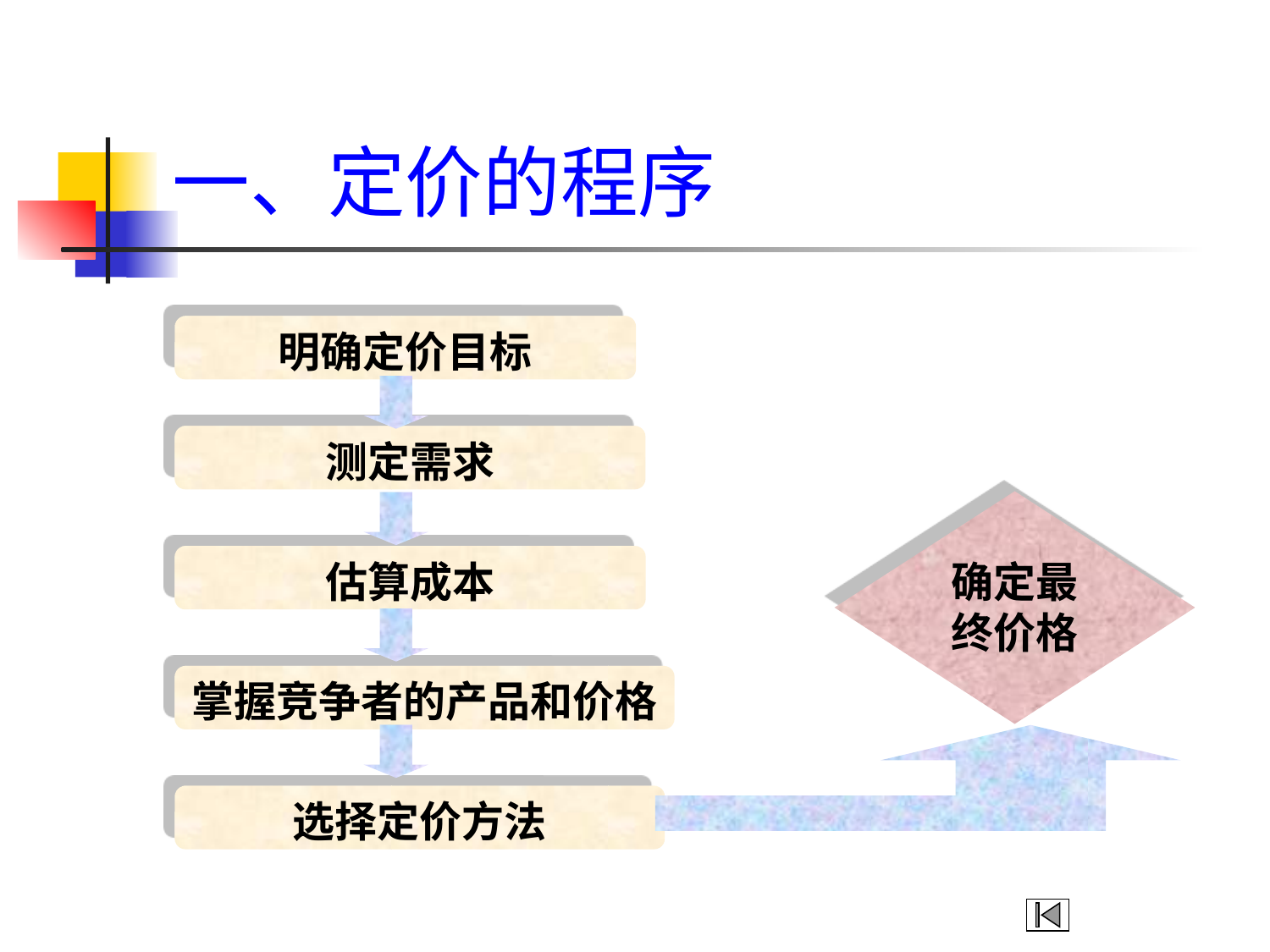

# 一、定价的程序
明确定价目标

测定需求

确定最
终价格

估算成本

掌握竞争者的产品和价格

选择定价方法

21